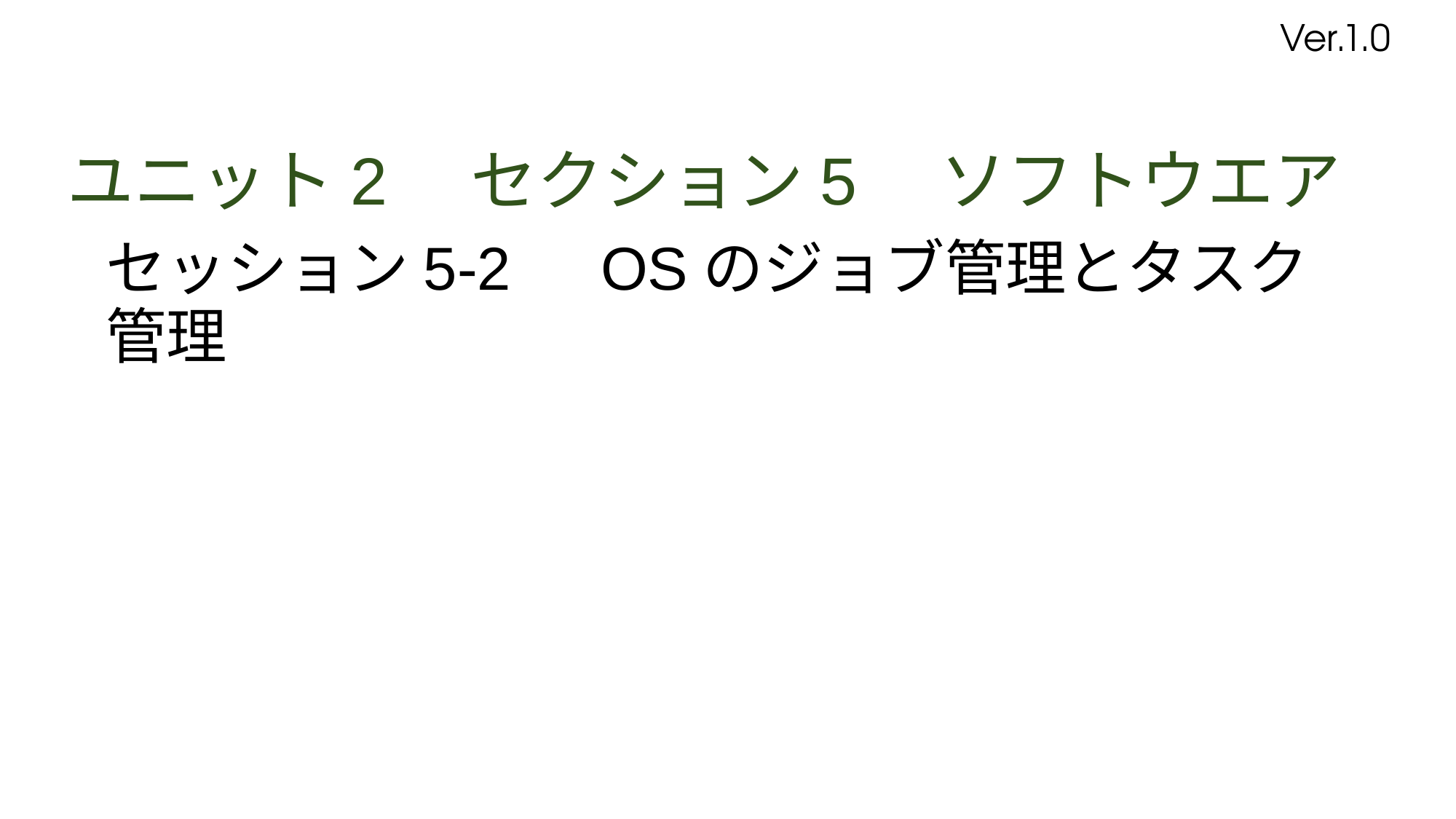

Ver.1.0
# ユニット2　セクション5　ソフトウエア
セッション5-2　OSのジョブ管理とタスク管理